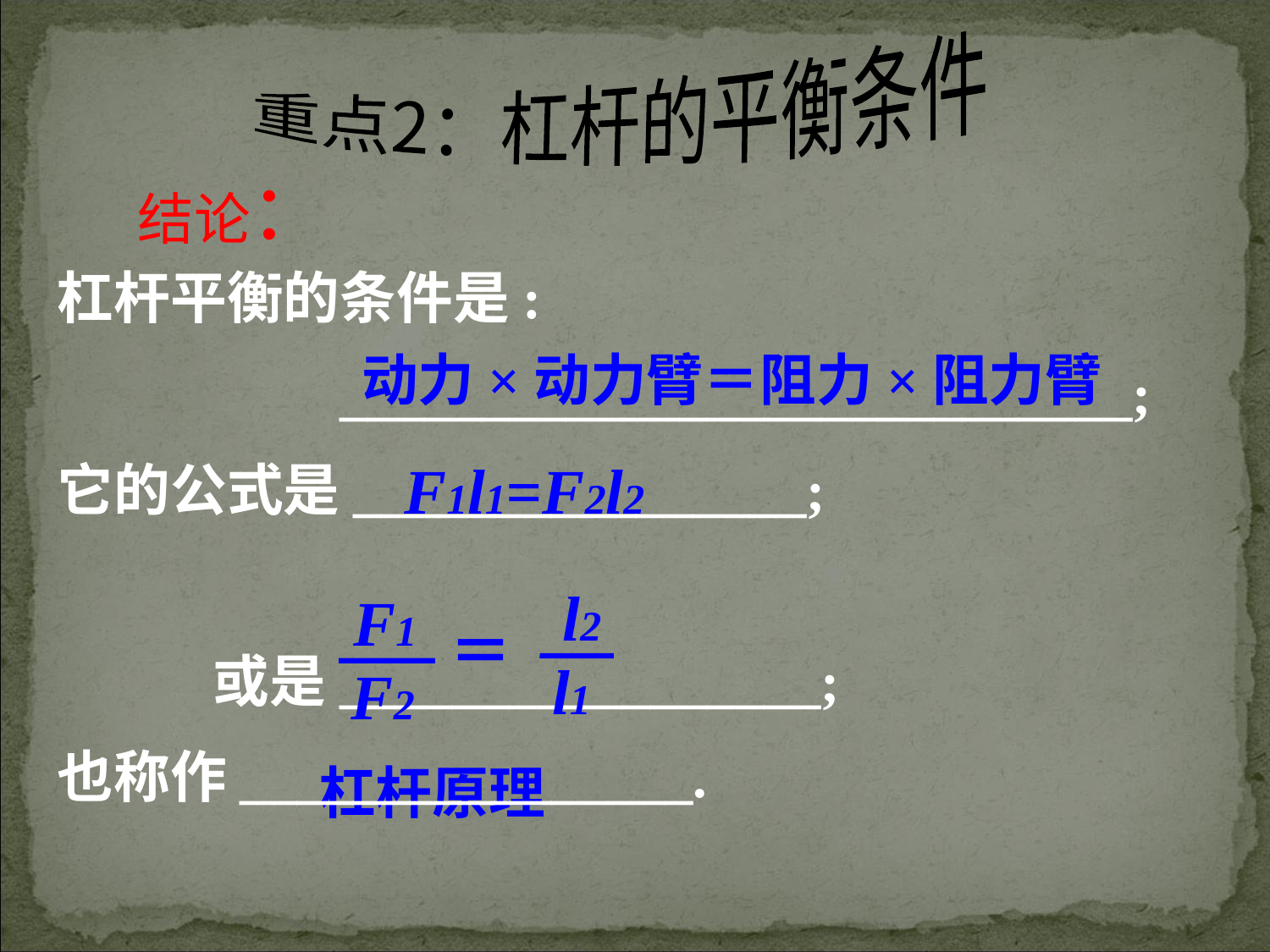

重点2：杠杆的平衡条件
结论：
杠杆平衡的条件是:
		  ____________________________;
它的公式是________________;

           或是_________________;
也称作________________.
动力×动力臂＝阻力×阻力臂
F1l1=F2l2
l2
l1

 F1
F2

＝
杠杆原理